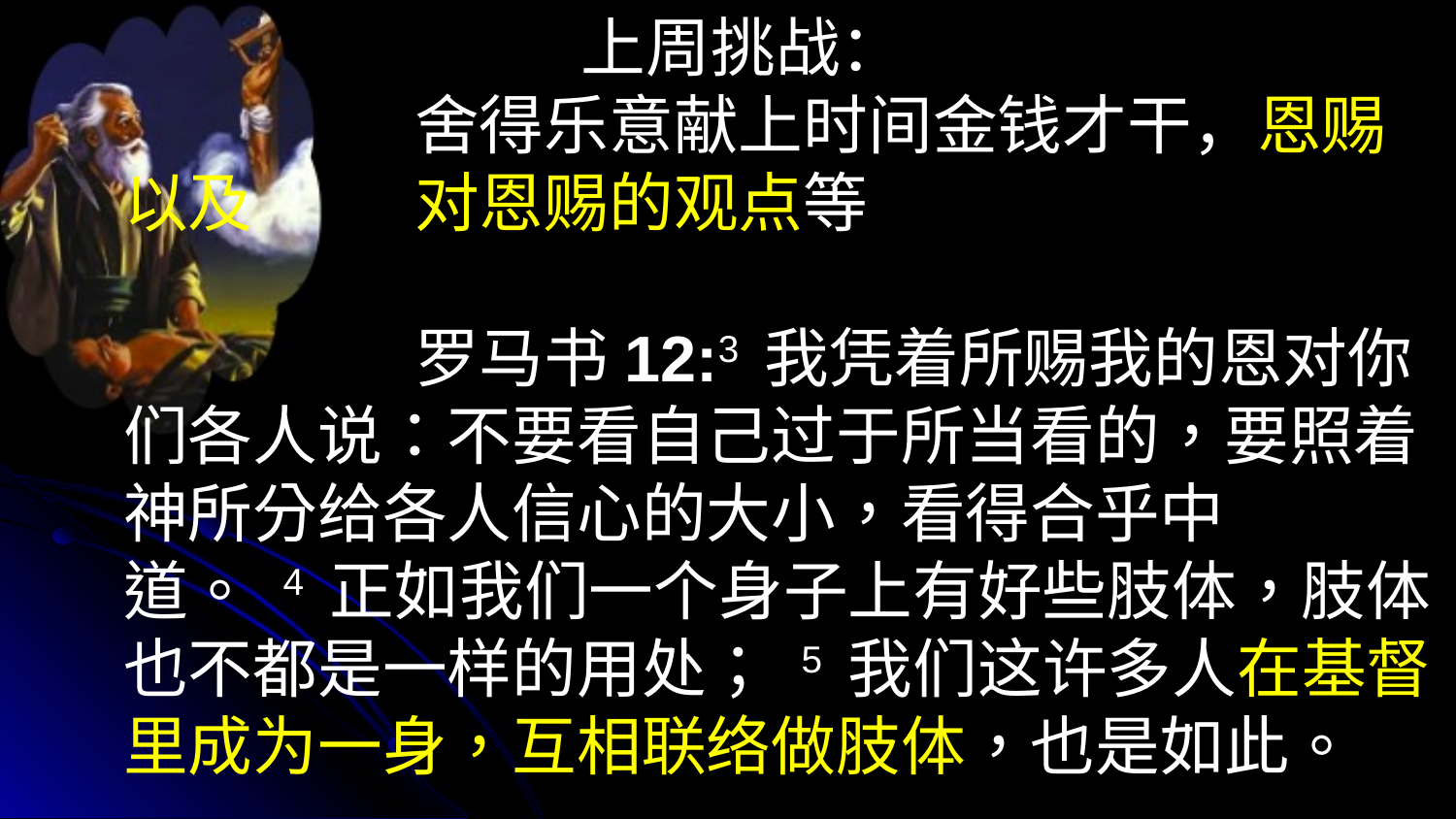

上周挑战：
		舍得乐意献上时间金钱才干，恩赐以及		对恩赐的观点等

		罗马书12:3 我凭着所赐我的恩对你们各人说：不要看自己过于所当看的，要照着神所分给各人信心的大小，看得合乎中道。 4 正如我们一个身子上有好些肢体，肢体也不都是一样的用处； 5 我们这许多人在基督里成为一身，互相联络做肢体，也是如此。